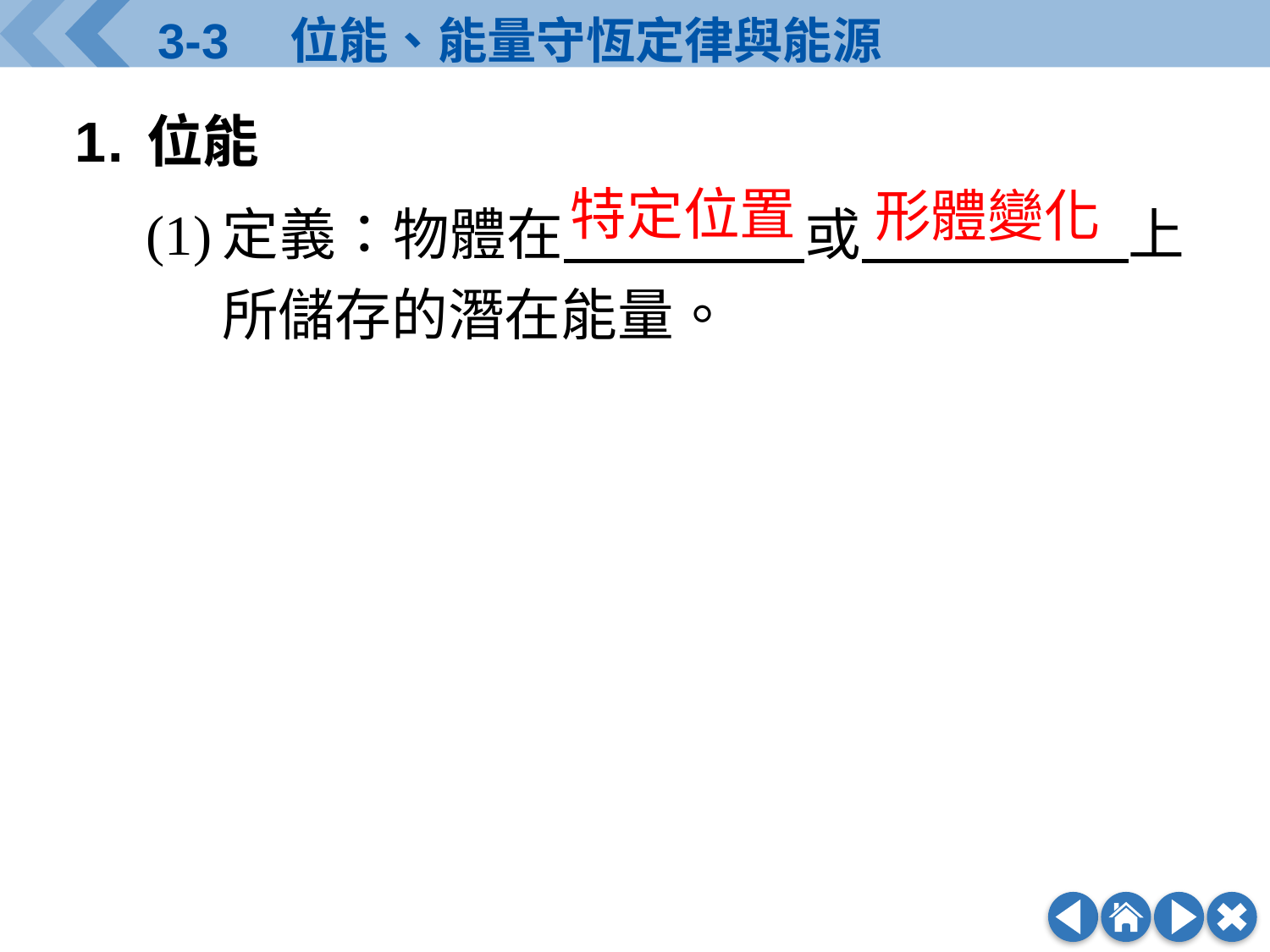

位能
(1)	定義：物體在　　　　 或　　　　   上所儲存的潛在能量。
特定位置
形體變化